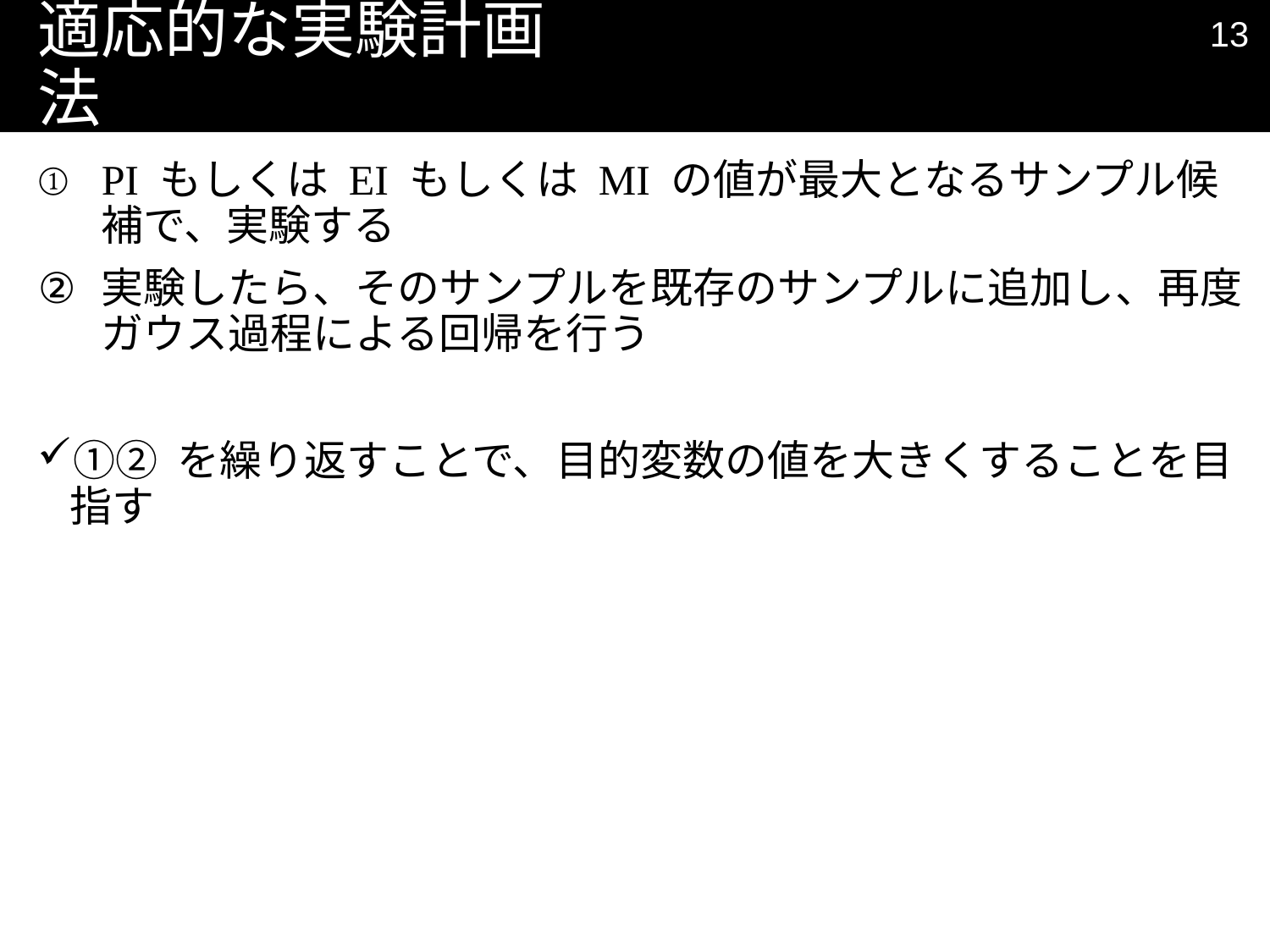

13
# 適応的な実験計画法
PI もしくは EI もしくは MI の値が最大となるサンプル候補で、実験する
実験したら、そのサンプルを既存のサンプルに追加し、再度
ガウス過程による回帰を行う

①② を繰り返すことで、目的変数の値を大きくすることを目指す